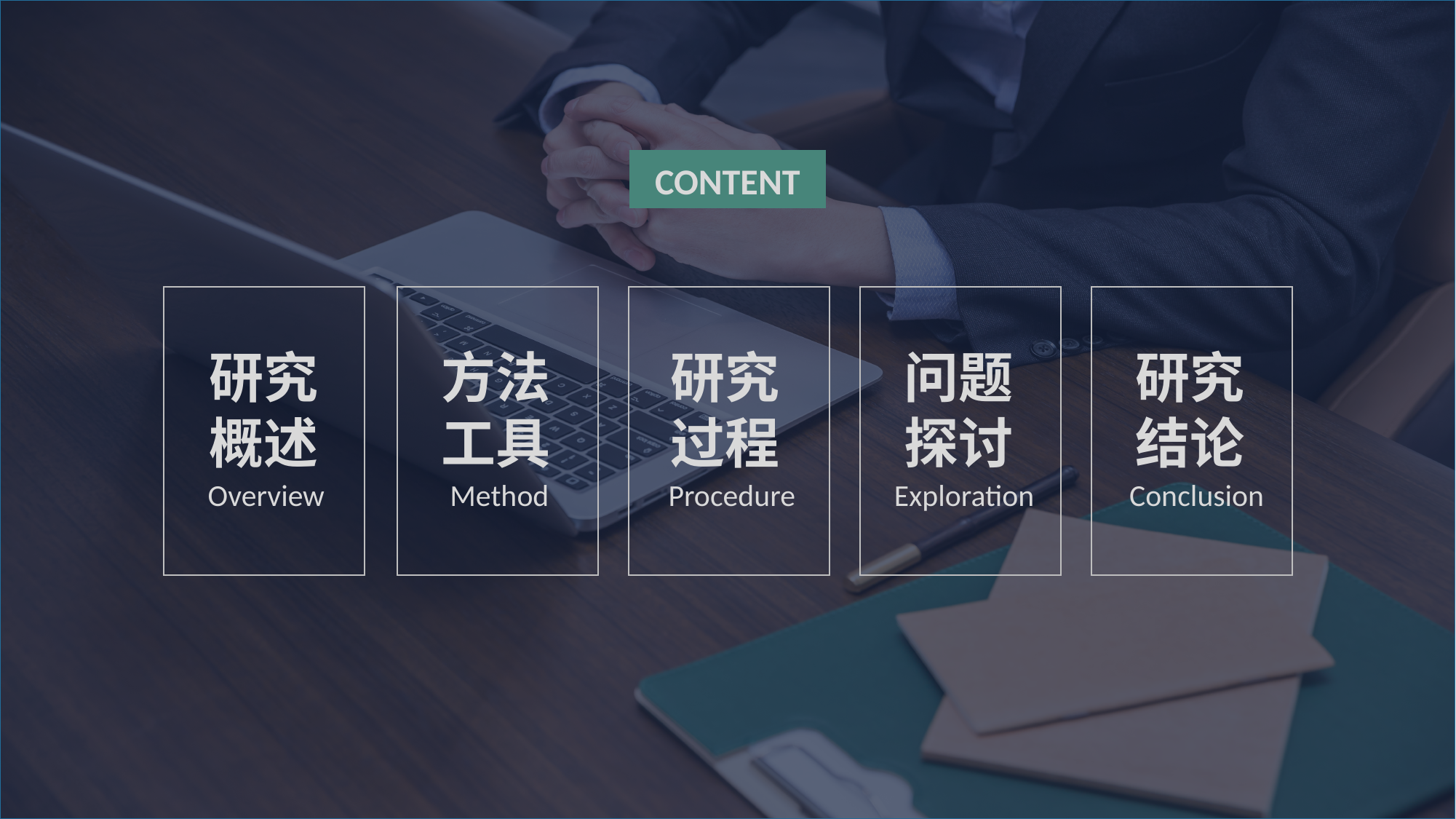

CONTENT

研究概述
方法工具
研究过程
问题探讨
研究结论
Overview
Method
Procedure
Exploration
Conclusion